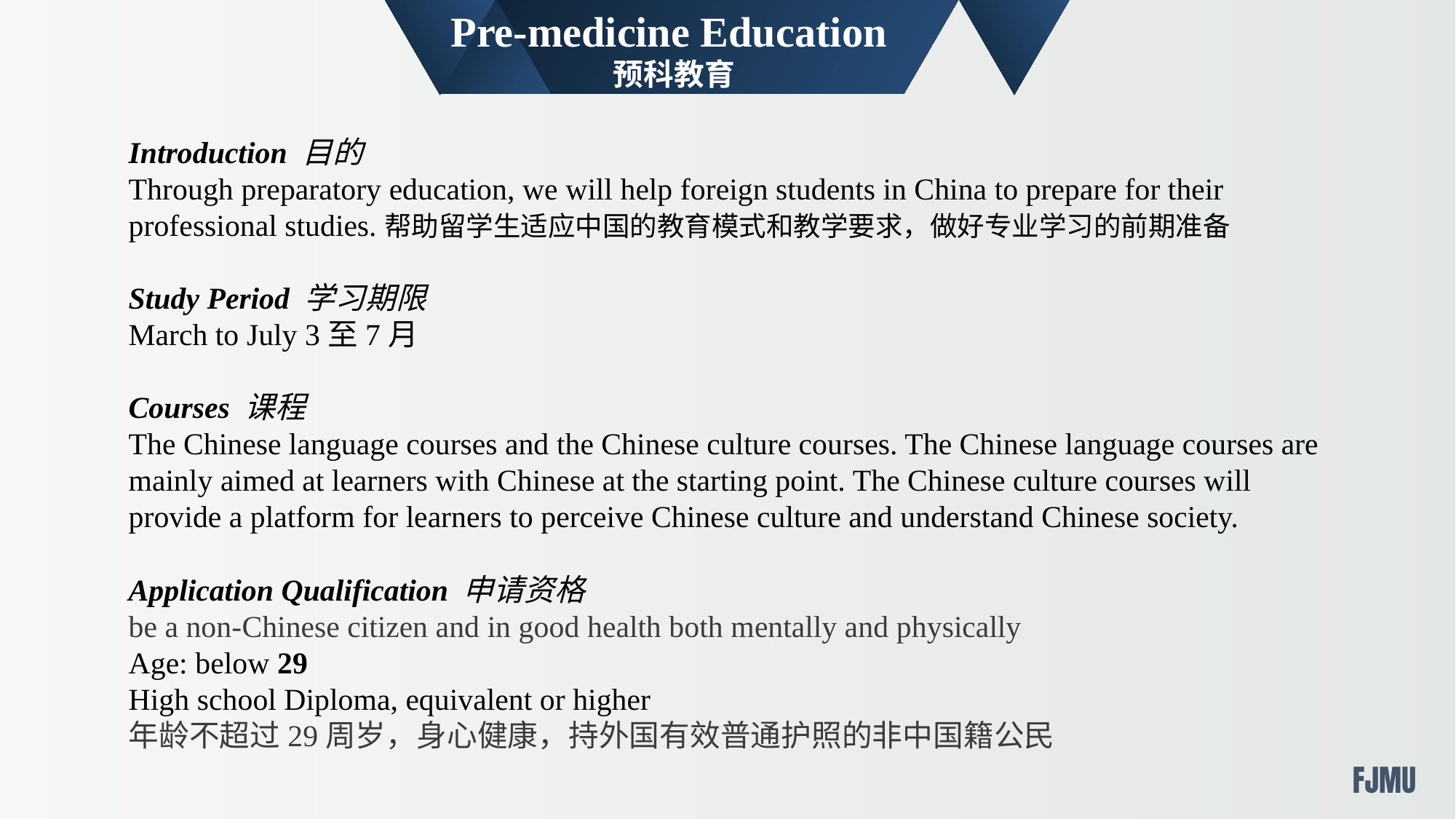

Pre-medicine Education预科教育
Introduction 目的
Through preparatory education, we will help foreign students in China to prepare for their
professional studies.帮助留学生适应中国的教育模式和教学要求，做好专业学习的前期准备

Study Period 学习期限
March to July 3至7月

Courses 课程
The Chinese language courses and the Chinese culture courses. The Chinese language courses are
mainly aimed at learners with Chinese at the starting point. The Chinese culture courses will
provide a platform for learners to perceive Chinese culture and understand Chinese society.

Application Qualification 申请资格
be a non-Chinese citizen and in good health both mentally and physically
Age: below 29
High school Diploma, equivalent or higher
年龄不超过29周岁，身心健康，持外国有效普通护照的非中国籍公民
FJMU